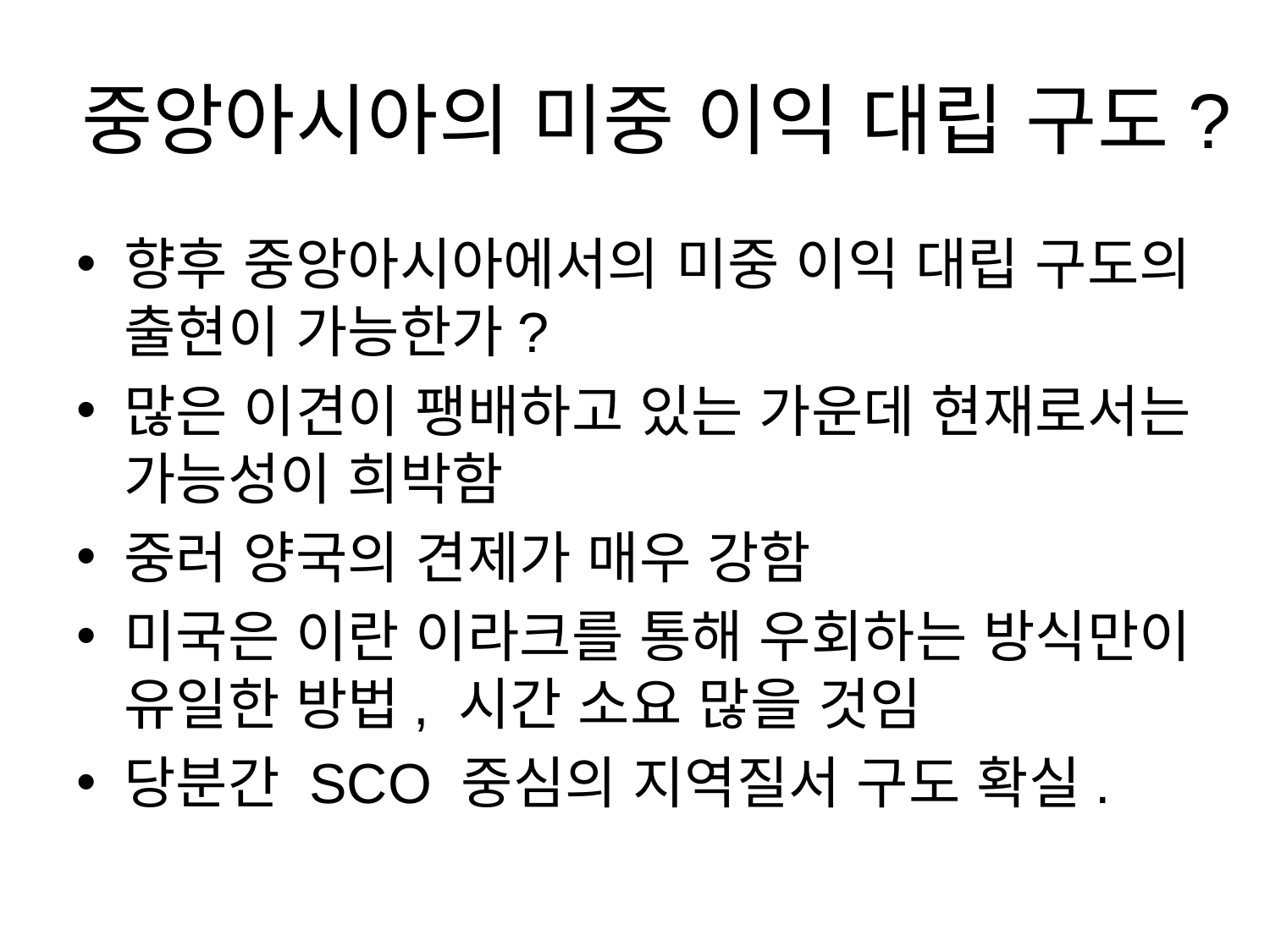

# 중앙아시아의 미중 이익 대립 구도?
향후 중앙아시아에서의 미중 이익 대립 구도의 출현이 가능한가?
많은 이견이 팽배하고 있는 가운데 현재로서는 가능성이 희박함
중러 양국의 견제가 매우 강함
미국은 이란 이라크를 통해 우회하는 방식만이 유일한 방법, 시간 소요 많을 것임
당분간 SCO 중심의 지역질서 구도 확실.